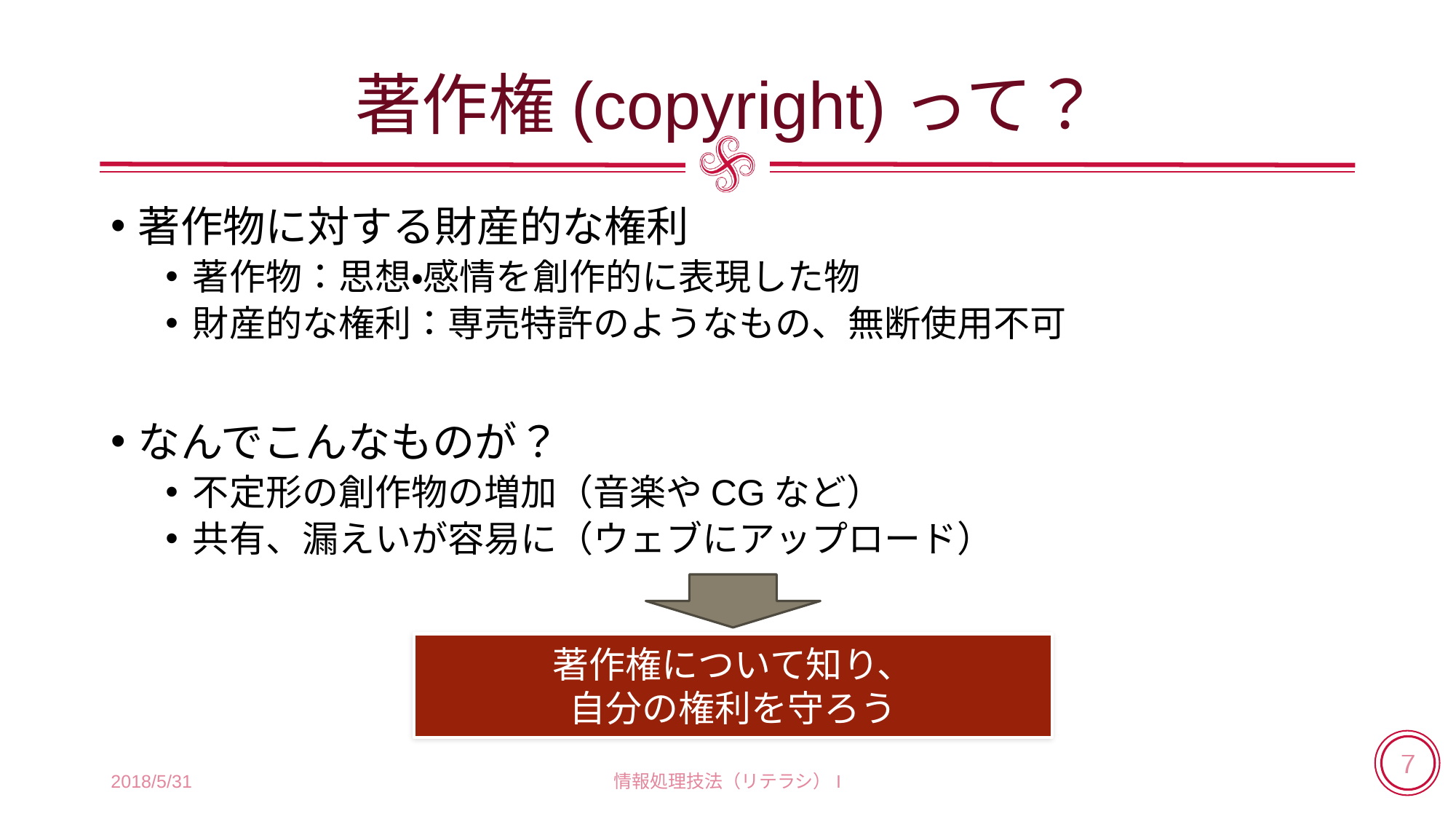

# 著作権(copyright)って？
著作物に対する財産的な権利
著作物：思想・感情を創作的に表現した物
財産的な権利：専売特許のようなもの、無断使用不可

なんでこんなものが？
不定形の創作物の増加（音楽やCGなど）
共有、漏えいが容易に（ウェブにアップロード）

著作権について知り、
自分の権利を守ろう
2018/5/31
情報処理技法（リテラシ）I